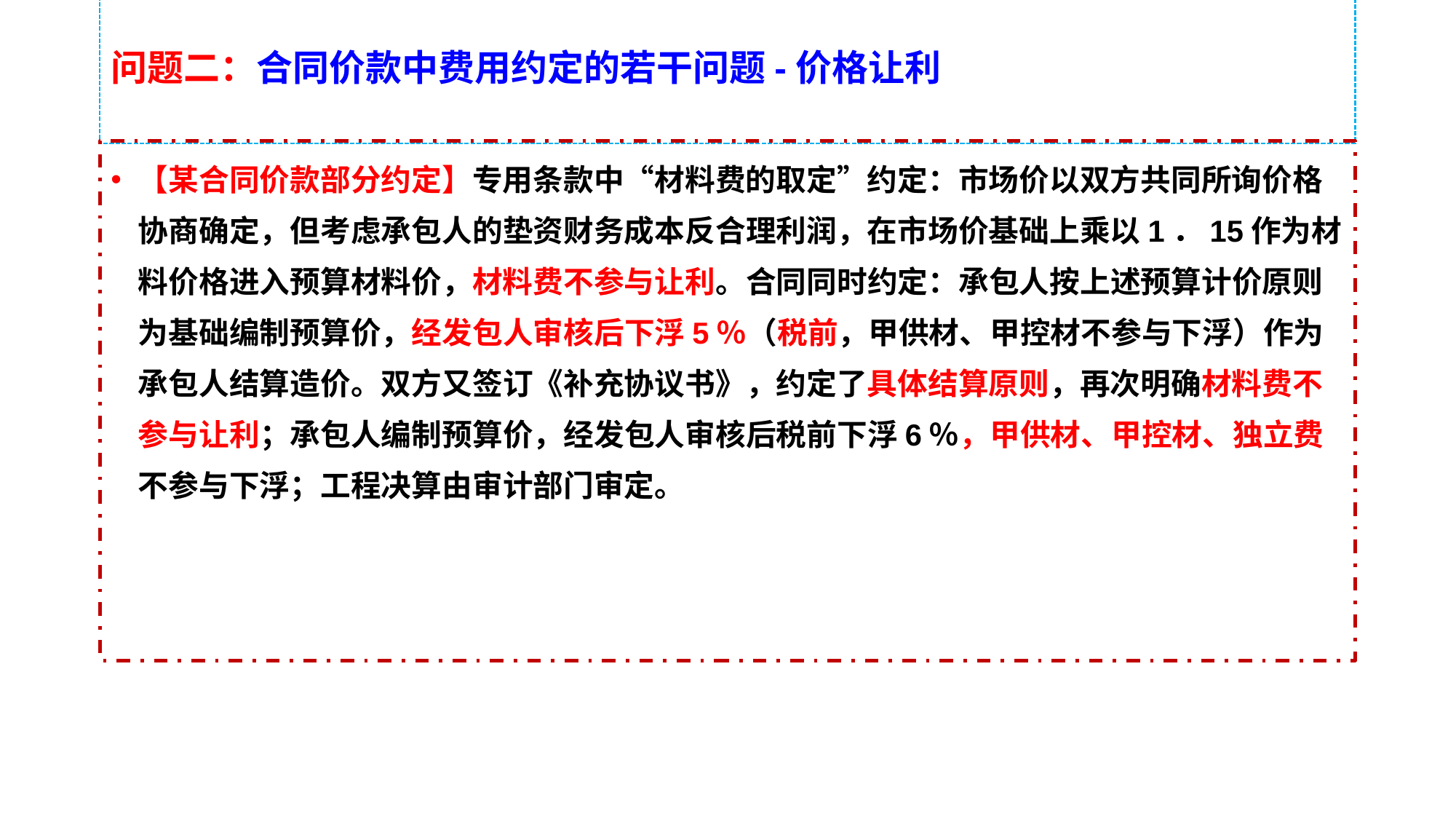

# 问题二：合同价款中费用约定的若干问题-价格让利
【某合同价款部分约定】专用条款中“材料费的取定”约定：市场价以双方共同所询价格协商确定，但考虑承包人的垫资财务成本反合理利润，在市场价基础上乘以1．15作为材料价格进入预算材料价，材料费不参与让利。合同同时约定：承包人按上述预算计价原则为基础编制预算价，经发包人审核后下浮5％（税前，甲供材、甲控材不参与下浮）作为承包人结算造价。双方又签订《补充协议书》，约定了具体结算原则，再次明确材料费不参与让利；承包人编制预算价，经发包人审核后税前下浮6％，甲供材、甲控材、独立费不参与下浮；工程决算由审计部门审定。